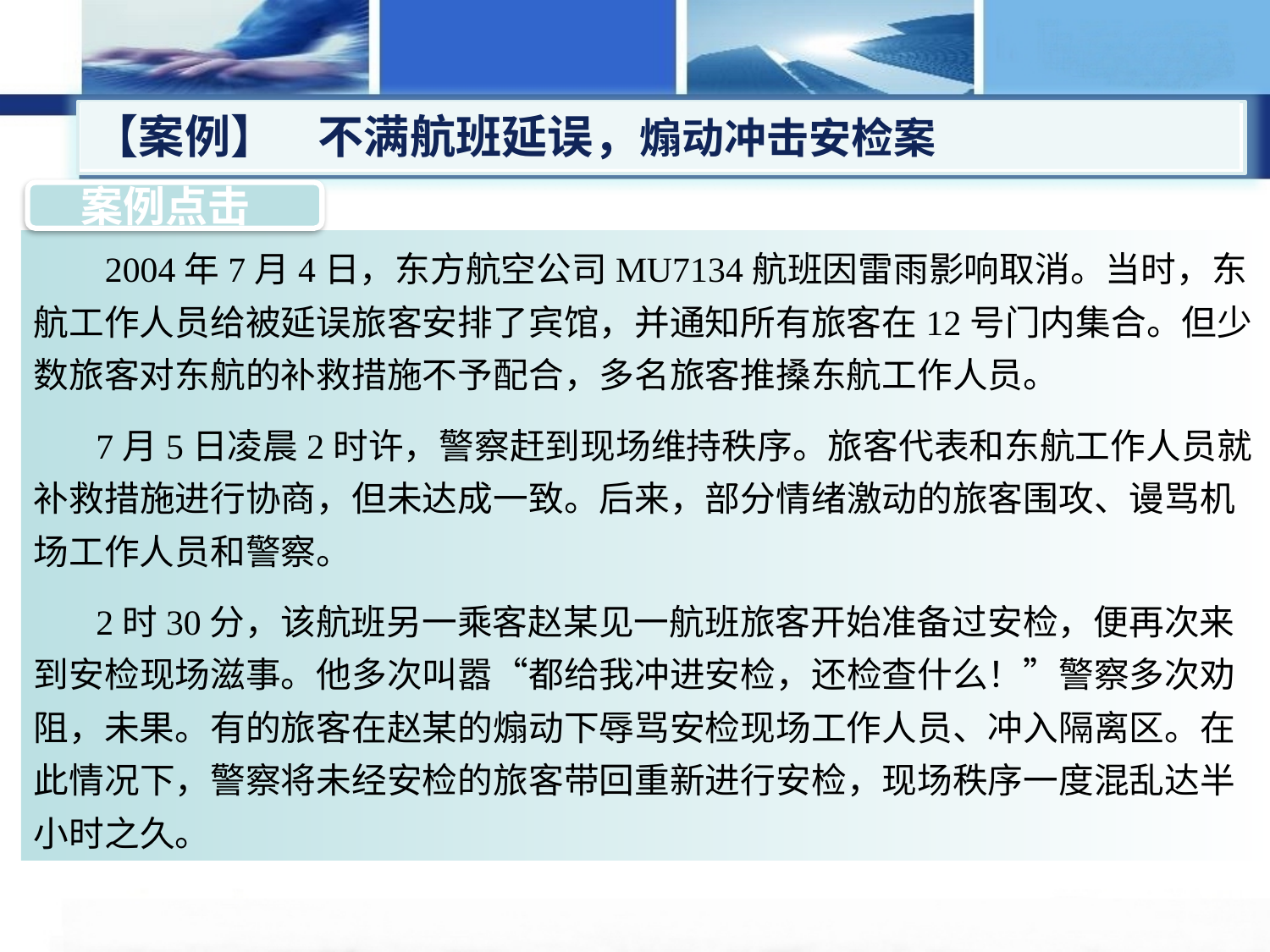

【案例】    不满航班延误，煽动冲击安检案
              案例点击
        2004年7月4日，东方航空公司MU7134航班因雷雨影响取消。当时，东航工作人员给被延误旅客安排了宾馆，并通知所有旅客在12号门内集合。但少数旅客对东航的补救措施不予配合，多名旅客推搡东航工作人员。
       7月5日凌晨2时许，警察赶到现场维持秩序。旅客代表和东航工作人员就补救措施进行协商，但未达成一致。后来，部分情绪激动的旅客围攻、谩骂机场工作人员和警察。
       2时30分，该航班另一乘客赵某见一航班旅客开始准备过安检，便再次来到安检现场滋事。他多次叫嚣“都给我冲进安检，还检查什么！”警察多次劝阻，未果。有的旅客在赵某的煽动下辱骂安检现场工作人员、冲入隔离区。在此情况下，警察将未经安检的旅客带回重新进行安检，现场秩序一度混乱达半小时之久。
23